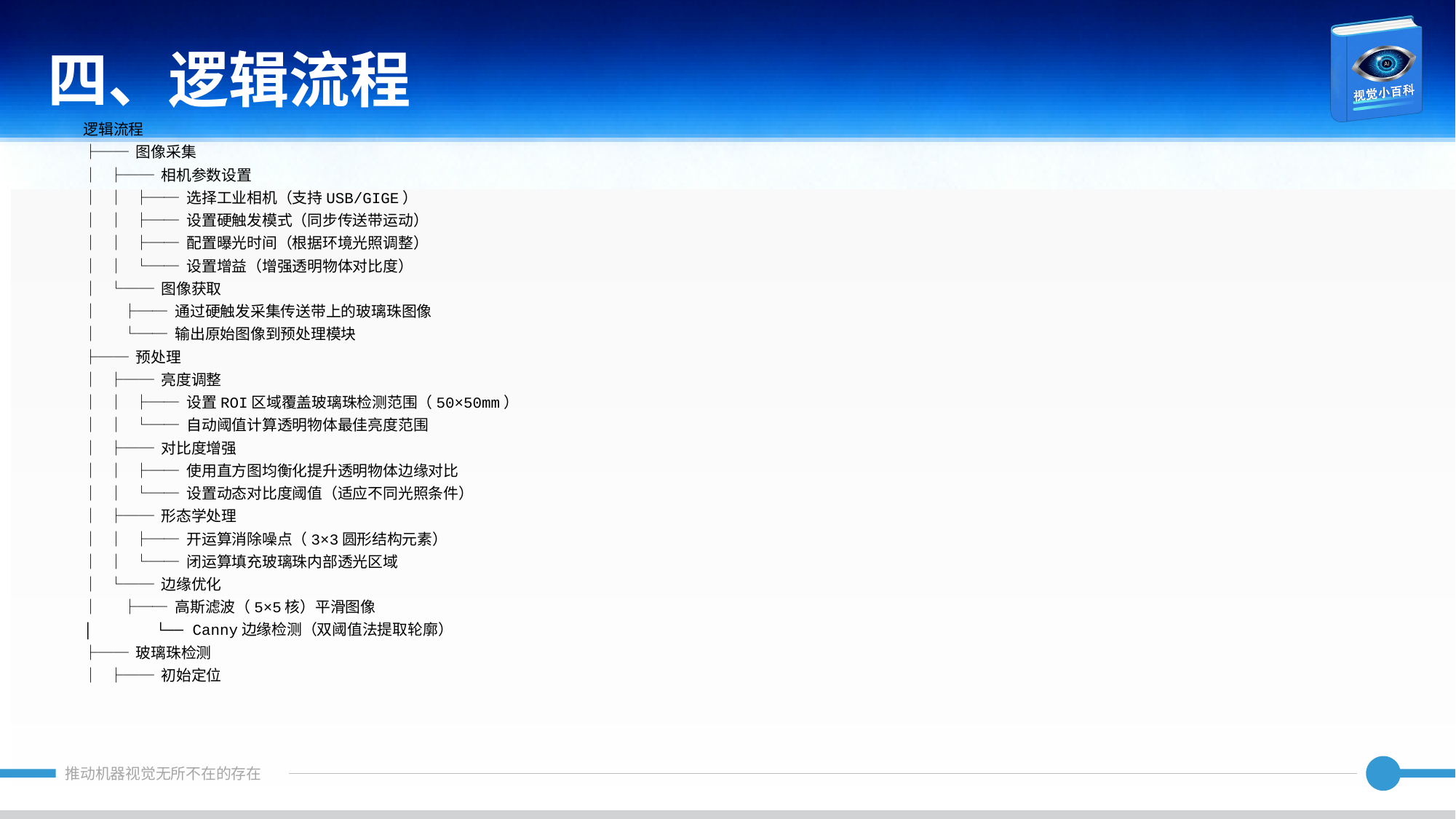

四、逻辑流程

逻辑流程
├── 图像采集
│   ├── 相机参数设置
│   │   ├── 选择工业相机（支持USB/GIGE）
│   │   ├── 设置硬触发模式（同步传送带运动）
│   │   ├── 配置曝光时间（根据环境光照调整）
│   │   └── 设置增益（增强透明物体对比度）
│   └── 图像获取
│       ├── 通过硬触发采集传送带上的玻璃珠图像
│       └── 输出原始图像到预处理模块
├── 预处理
│   ├── 亮度调整
│   │   ├── 设置ROI区域覆盖玻璃珠检测范围（50×50mm）
│   │   └── 自动阈值计算透明物体最佳亮度范围
│   ├── 对比度增强
│   │   ├── 使用直方图均衡化提升透明物体边缘对比
│   │   └── 设置动态对比度阈值（适应不同光照条件）
│   ├── 形态学处理
│   │   ├── 开运算消除噪点（3×3圆形结构元素）
│   │   └── 闭运算填充玻璃珠内部透光区域
│   └── 边缘优化
│       ├── 高斯滤波（5×5核）平滑图像
│       └── Canny边缘检测（双阈值法提取轮廓）
├── 玻璃珠检测
│   ├── 初始定位
9